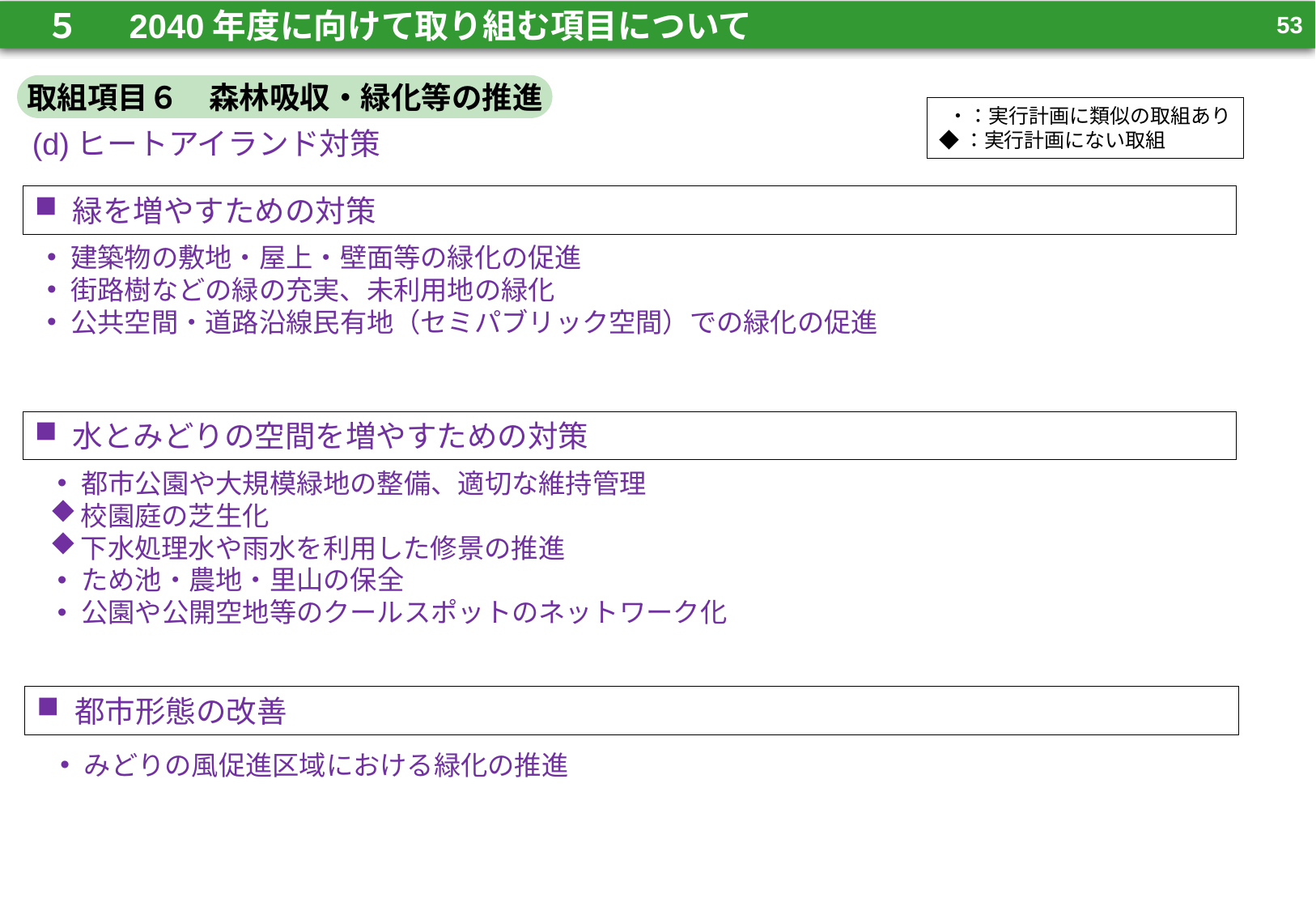

53
　５　 2040年度に向けて取り組む項目について
53
取組項目６　森林吸収・緑化等の推進
 ・：実行計画に類似の取組あり
◆：実行計画にない取組
(d)ヒートアイランド対策
緑を増やすための対策
建築物の敷地・屋上・壁面等の緑化の促進
街路樹などの緑の充実、未利用地の緑化
公共空間・道路沿線民有地（セミパブリック空間）での緑化の促進
水とみどりの空間を増やすための対策
都市公園や大規模緑地の整備、適切な維持管理
校園庭の芝生化
下水処理水や雨水を利用した修景の推進
ため池・農地・里山の保全
公園や公開空地等のクールスポットのネットワーク化
都市形態の改善
みどりの風促進区域における緑化の推進